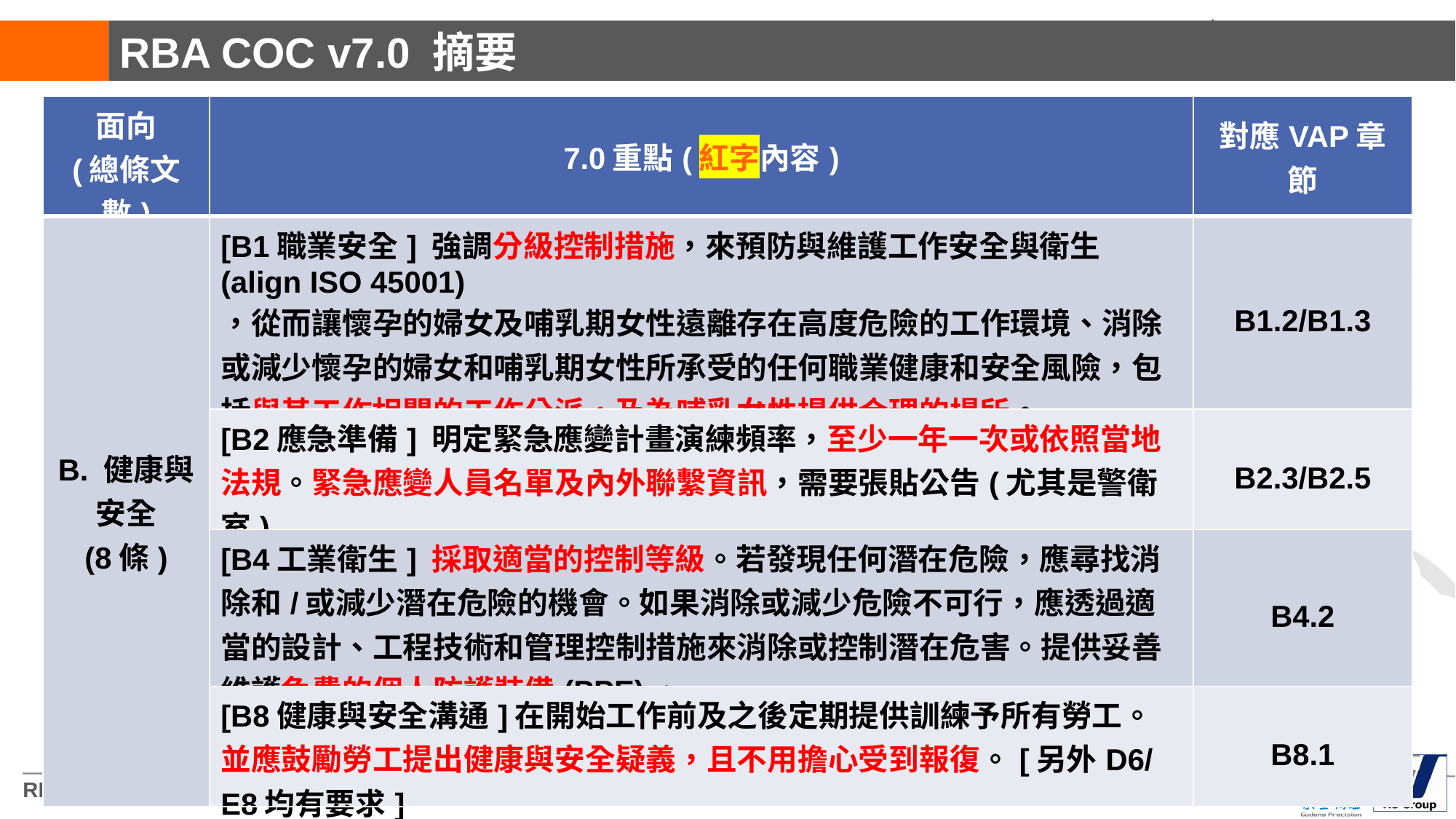

# RBA COC v7.0 摘要
| 面向 (總條文數) | 7.0重點(紅字內容) | 對應VAP章節 |
| --- | --- | --- |
| B. 健康與安全 (8條) | [B1職業安全] 強調分級控制措施，來預防與維護工作安全與衛生(align ISO 45001) ，從而讓懷孕的婦女及哺乳期女性遠離存在高度危險的工作環境、消除或減少懷孕的婦女和哺乳期女性所承受的任何職業健康和安全風險，包括與其工作相關的工作分派，及為哺乳女性提供合理的場所。 | B1.2/B1.3 |
|  | [B2應急準備] 明定緊急應變計畫演練頻率，至少一年一次或依照當地法規。緊急應變人員名單及內外聯繫資訊，需要張貼公告(尤其是警衛室) | B2.3/B2.5 |
|  | [B4工業衛生] 採取適當的控制等級。若發現任何潛在危險，應尋找消除和/或減少潛在危險的機會。如果消除或減少危險不可⾏，應透過適當的設計、工程技術和管理控制措施來消除或控制潛在危害。提供妥善維護免費的個人防護裝備(PPE)。 | B4.2 |
|  | [B8健康與安全溝通]在開始工作前及之後定期提供訓練予所有勞工。並應鼓勵勞工提出健康與安全疑義，且不用擔心受到報復。[另外D6/E8均有要求] | B8.1 |

 目前尚待處理事項
 向TSMC 取得供應商SAQ
 向TSMC 取得供應商Supplier ID
若尚無法取得SGS先編碼如下頁。